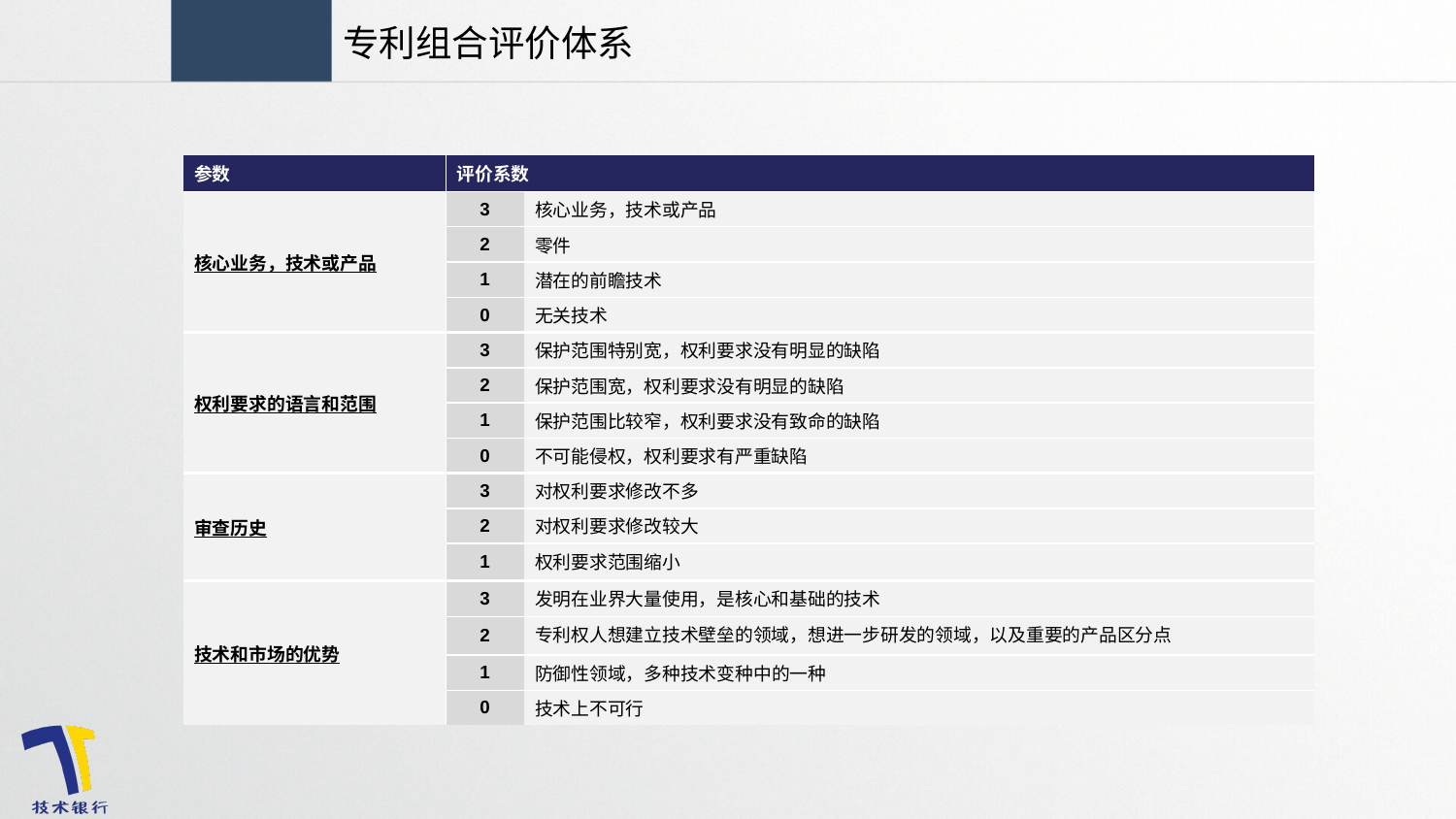

专利组合评价体系
| 参数 | 评价系数 |  |
| --- | --- | --- |
| 核心业务，技术或产品 | 3 | 核心业务，技术或产品 |
|  | 2 | 零件 |
|  | 1 | 潜在的前瞻技术 |
|  | 0 | 无关技术 |
| 权利要求的语言和范围 | 3 | 保护范围特别宽，权利要求没有明显的缺陷 |
|  | 2 | 保护范围宽，权利要求没有明显的缺陷 |
|  | 1 | 保护范围比较窄，权利要求没有致命的缺陷 |
|  | 0 | 不可能侵权，权利要求有严重缺陷 |
| 审查历史 | 3 | 对权利要求修改不多 |
|  | 2 | 对权利要求修改较大 |
|  | 1 | 权利要求范围缩小 |
| 技术和市场的优势 | 3 | 发明在业界大量使用，是核心和基础的技术 |
|  | 2 | 专利权人想建立技术壁垒的领域，想进一步研发的领域，以及重要的产品区分点 |
|  | 1 | 防御性领域，多种技术变种中的一种 |
|  | 0 | 技术上不可行 |